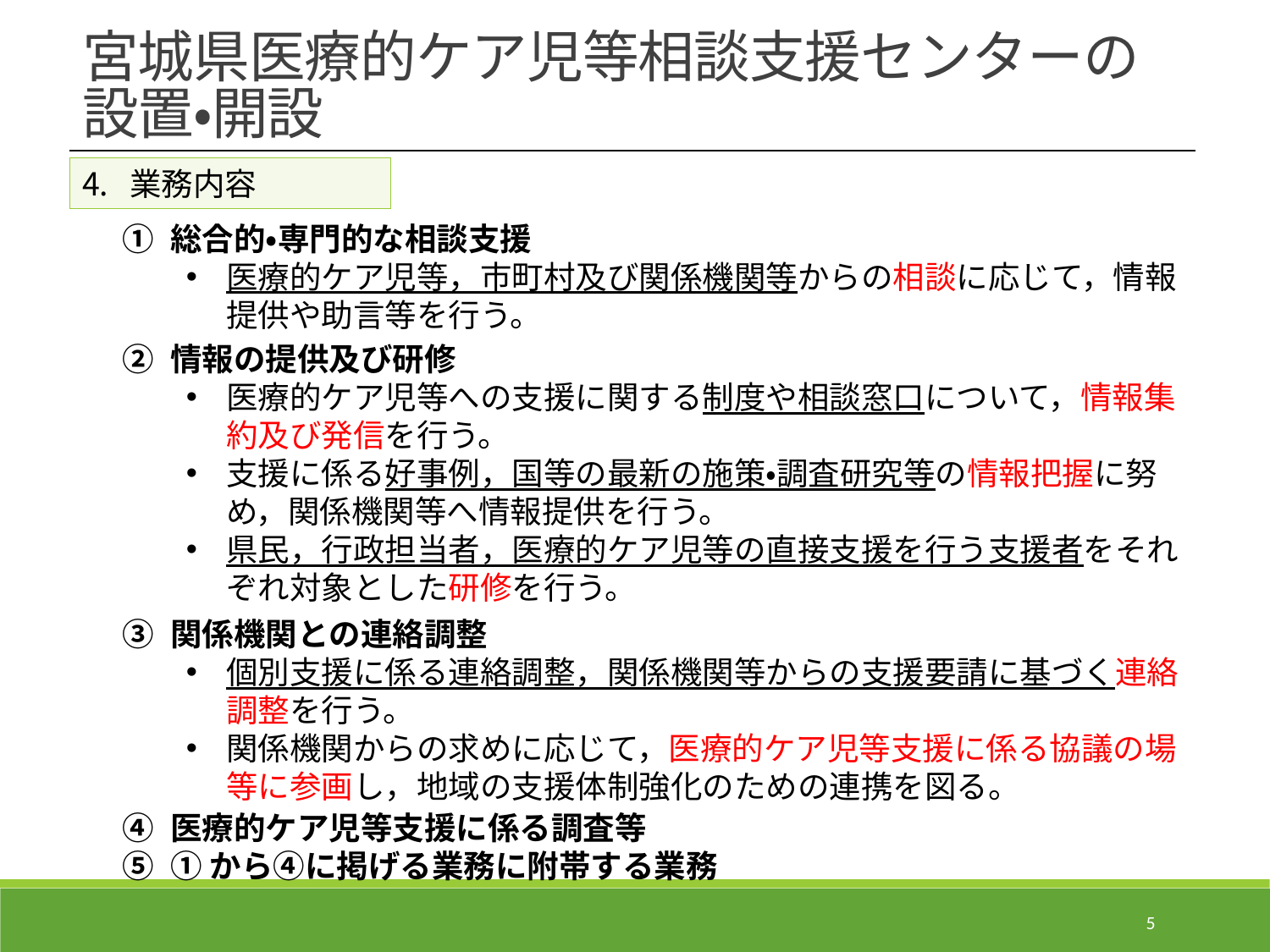

宮城県医療的ケア児等相談支援センターの
設置・開設
業務内容
総合的・専門的な相談支援
医療的ケア児等，市町村及び関係機関等からの相談に応じて，情報提供や助言等を行う。
情報の提供及び研修
医療的ケア児等への支援に関する制度や相談窓口について，情報集約及び発信を行う。
支援に係る好事例，国等の最新の施策・調査研究等の情報把握に努め，関係機関等へ情報提供を行う。
県民，行政担当者，医療的ケア児等の直接支援を行う支援者をそれぞれ対象とした研修を行う。
関係機関との連絡調整
個別支援に係る連絡調整，関係機関等からの支援要請に基づく連絡調整を行う。
関係機関からの求めに応じて，医療的ケア児等支援に係る協議の場等に参画し，地域の支援体制強化のための連携を図る。
医療的ケア児等支援に係る調査等
①から④に掲げる業務に附帯する業務
5